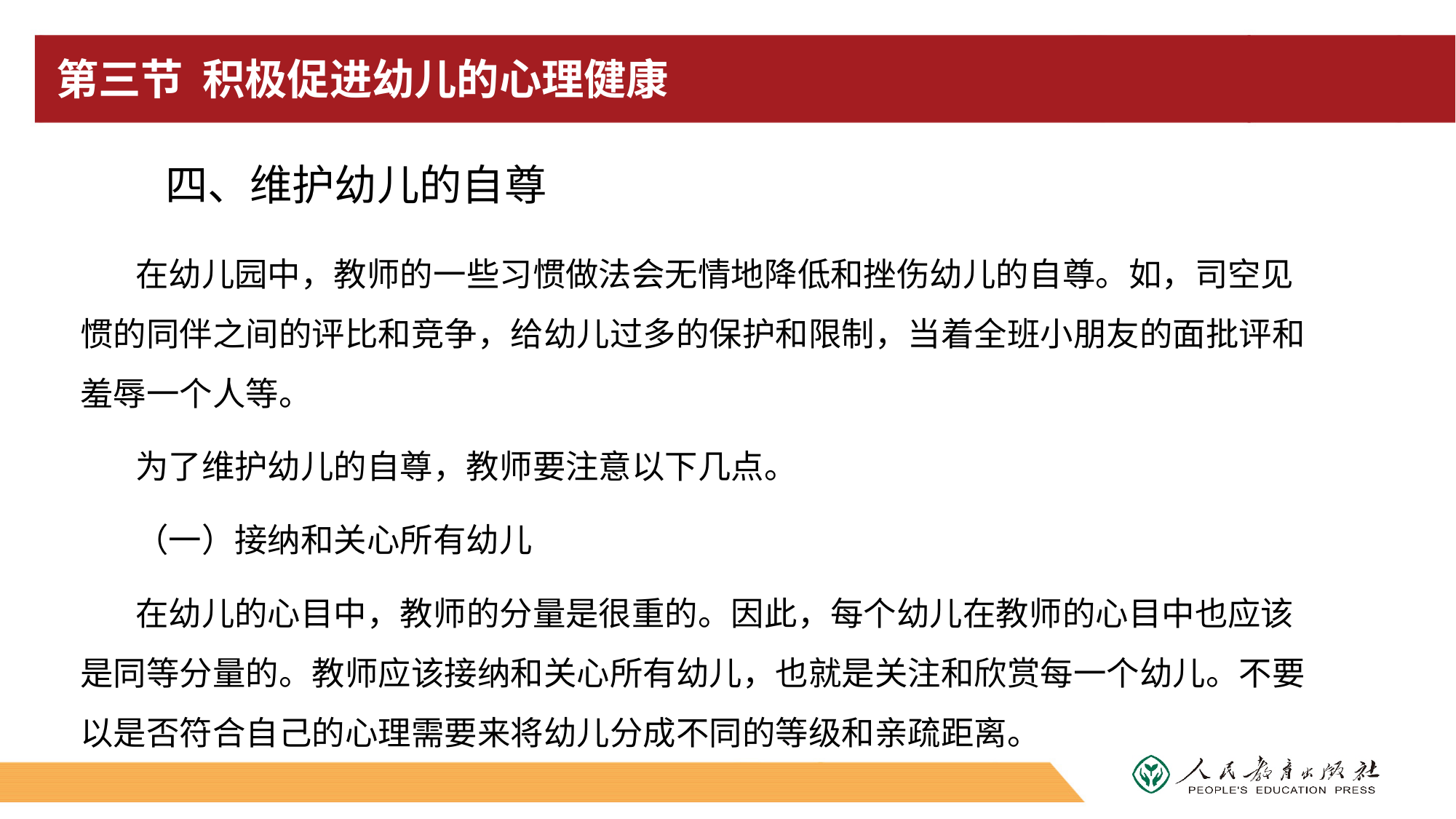

# 第三节  积极促进幼儿的心理健康
四、维护幼儿的自尊
在幼儿园中，教师的一些习惯做法会无情地降低和挫伤幼儿的自尊。如，司空见惯的同伴之间的评比和竞争，给幼儿过多的保护和限制，当着全班小朋友的面批评和羞辱一个人等。
为了维护幼儿的自尊，教师要注意以下几点。
（一）接纳和关心所有幼儿
在幼儿的心目中，教师的分量是很重的。因此，每个幼儿在教师的心目中也应该是同等分量的。教师应该接纳和关心所有幼儿，也就是关注和欣赏每一个幼儿。不要以是否符合自己的心理需要来将幼儿分成不同的等级和亲疏距离。